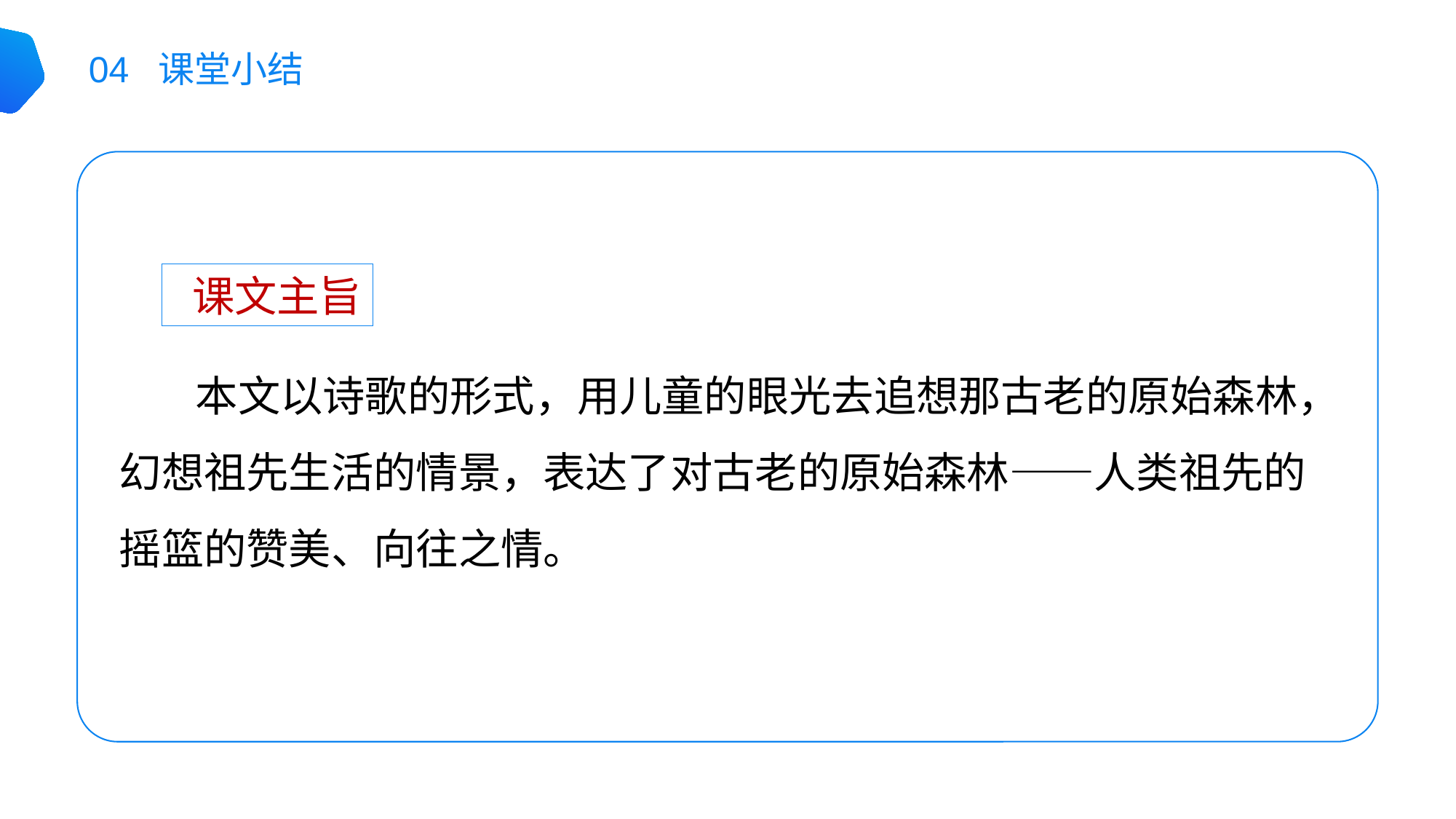

04  课堂小结
 课文主旨
       本文以诗歌的形式，用儿童的眼光去追想那古老的原始森林，幻想祖先生活的情景，表达了对古老的原始森林——人类祖先的摇篮的赞美、向往之情。